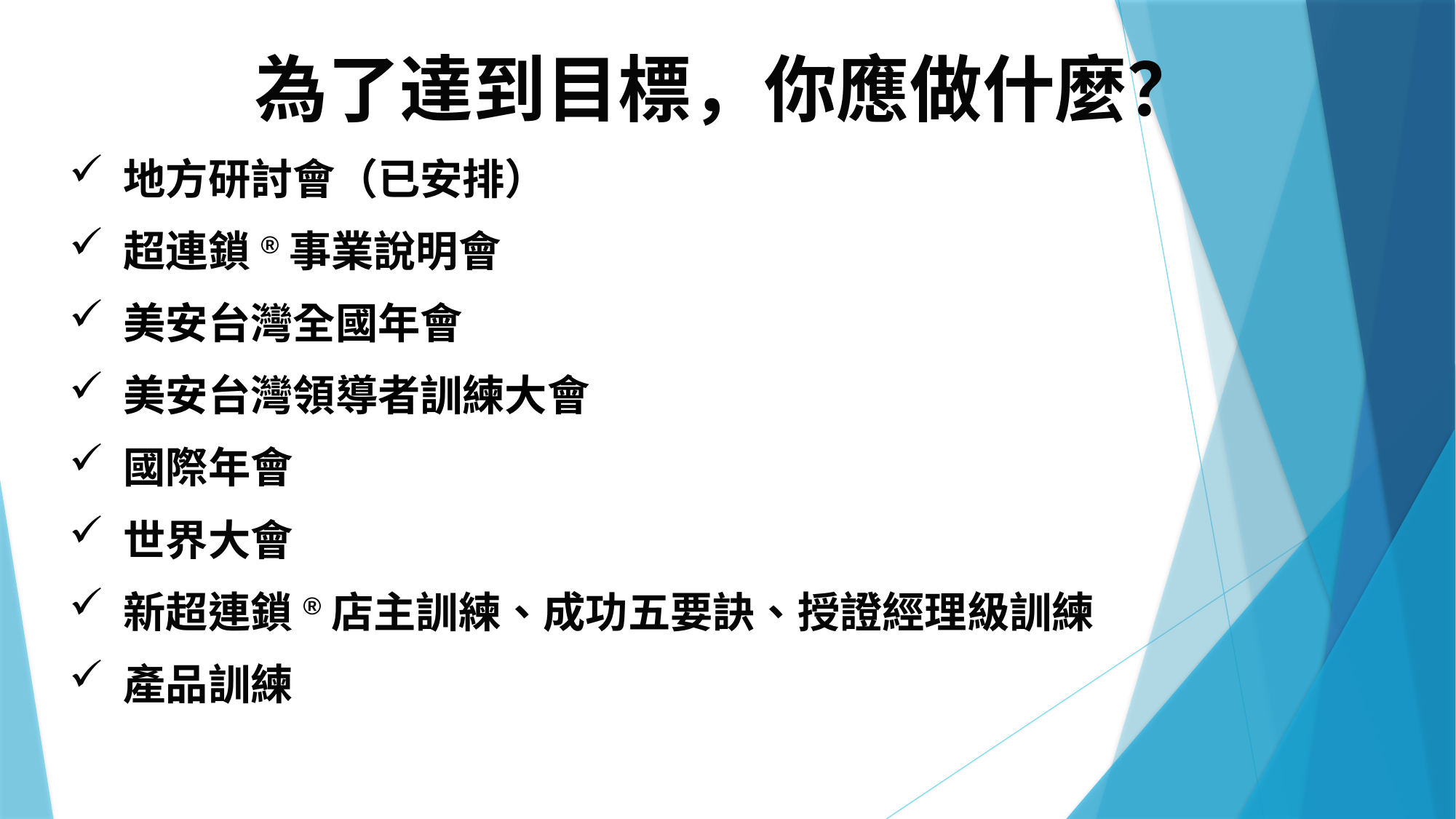

為了達到目標，你應做什麼？
地方研討會（已安排）
超連鎖®事業說明會
美安台灣全國年會
美安台灣領導者訓練大會
國際年會
世界大會
新超連鎖®店主訓練、成功五要訣、授證經理級訓練
產品訓練